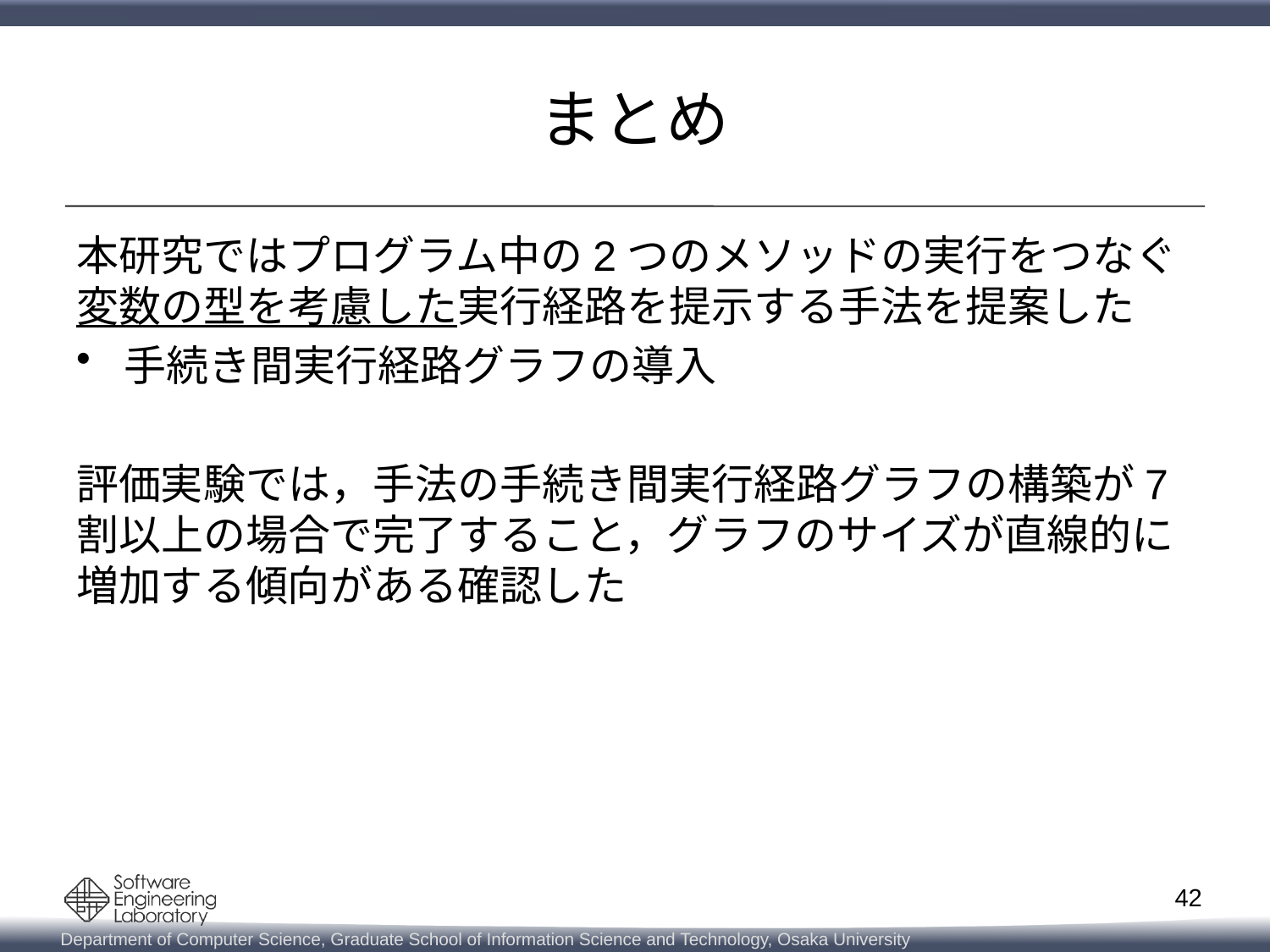

# まとめ
本研究ではプログラム中の2つのメソッドの実行をつなぐ変数の型を考慮した実行経路を提示する手法を提案した
手続き間実行経路グラフの導入

評価実験では，手法の手続き間実行経路グラフの構築が7割以上の場合で完了すること，グラフのサイズが直線的に増加する傾向がある確認した
42